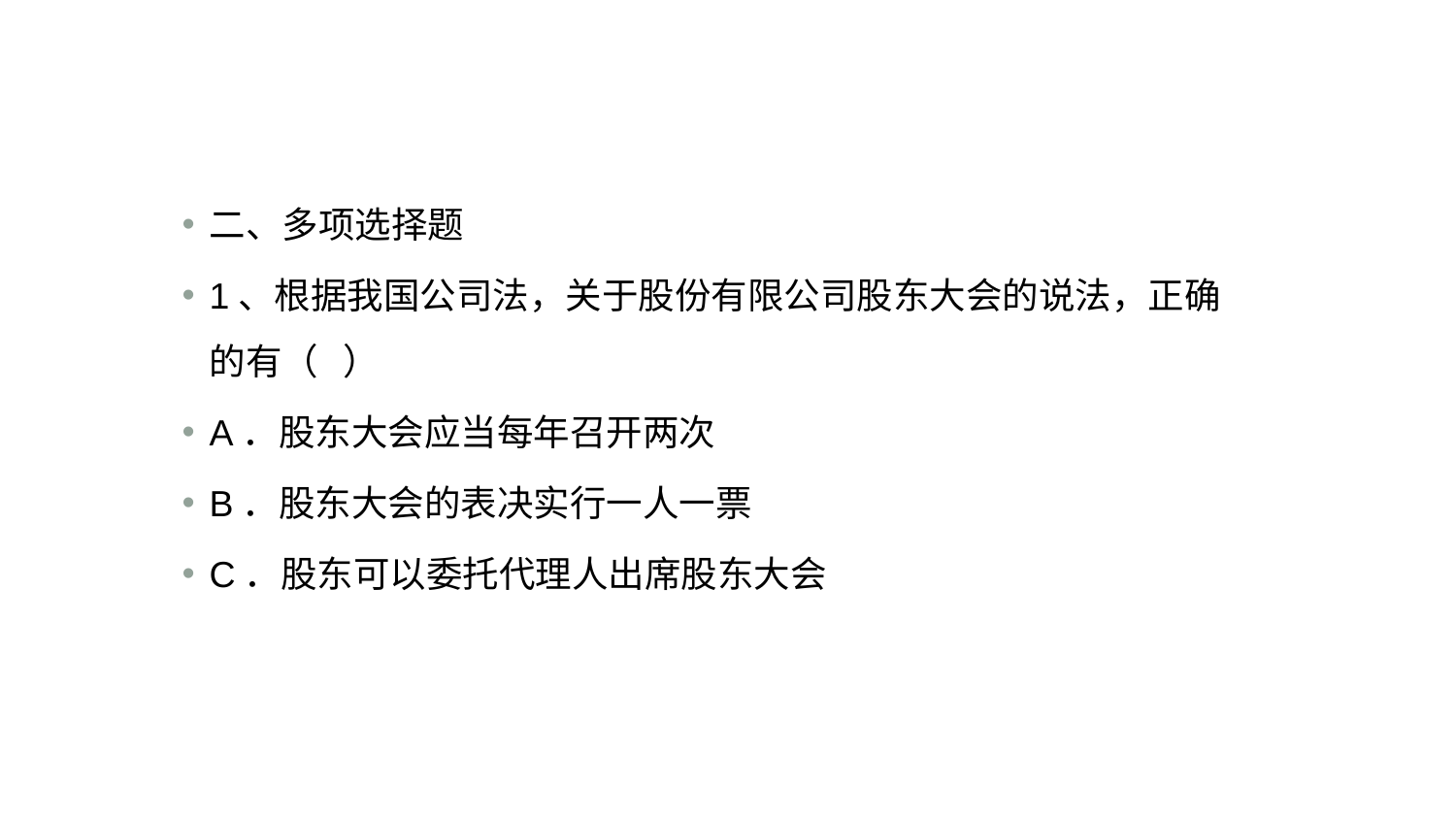

#
二、多项选择题
1、根据我国公司法，关于股份有限公司股东大会的说法，正确的有（   ）
A．股东大会应当每年召开两次
B．股东大会的表决实行一人一票
C．股东可以委托代理人出席股东大会